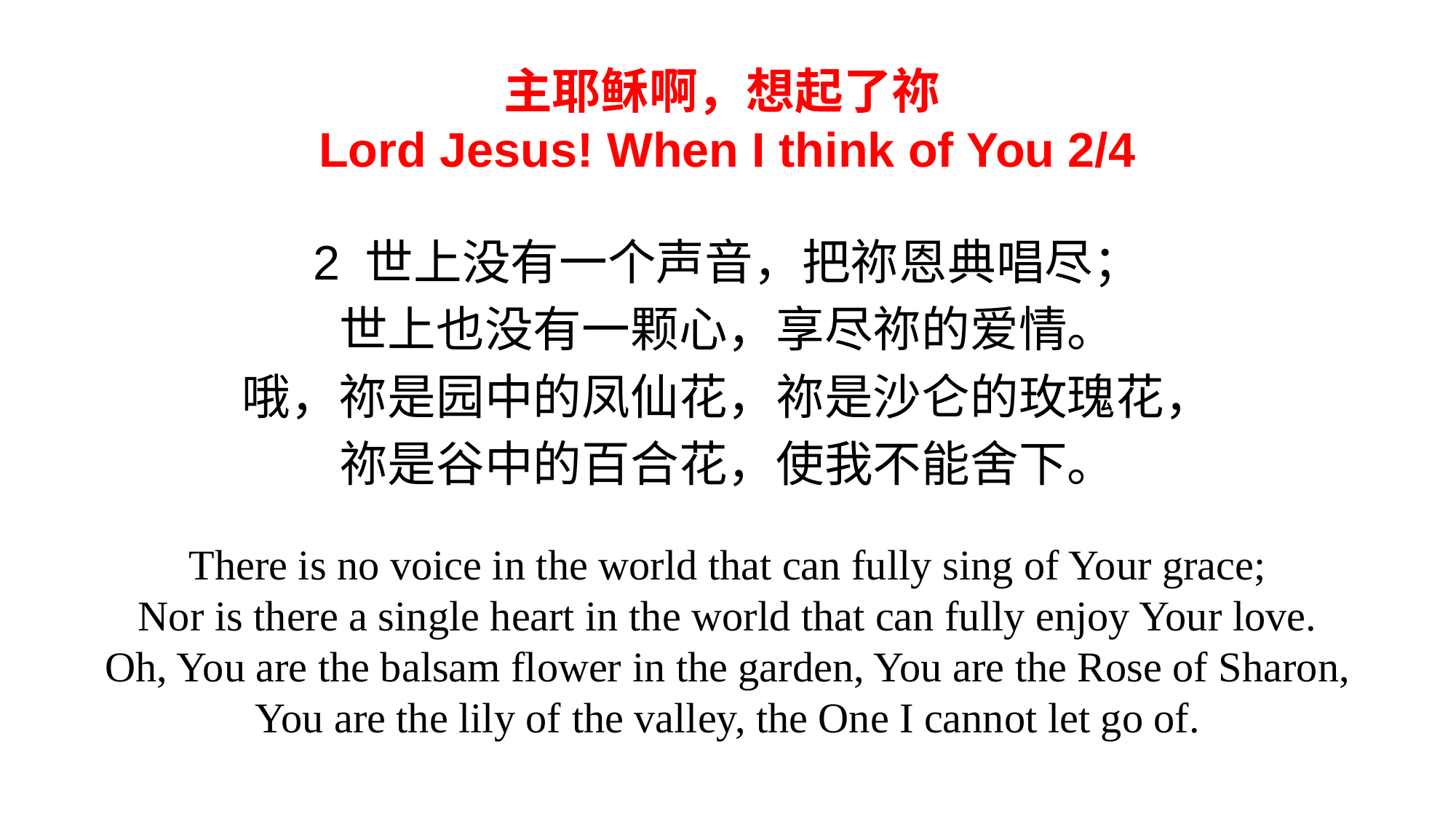

主耶稣啊，想起了祢
Lord Jesus! When I think of You 2/4
2 世上没有一个声音，把祢恩典唱尽；
世上也没有一颗心，享尽祢的爱情。
哦，祢是园中的凤仙花，祢是沙仑的玫瑰花，
祢是谷中的百合花，使我不能舍下。

There is no voice in the world that can fully sing of Your grace;
Nor is there a single heart in the world that can fully enjoy Your love.
Oh, You are the balsam flower in the garden, You are the Rose of Sharon,
You are the lily of the valley, the One I cannot let go of.